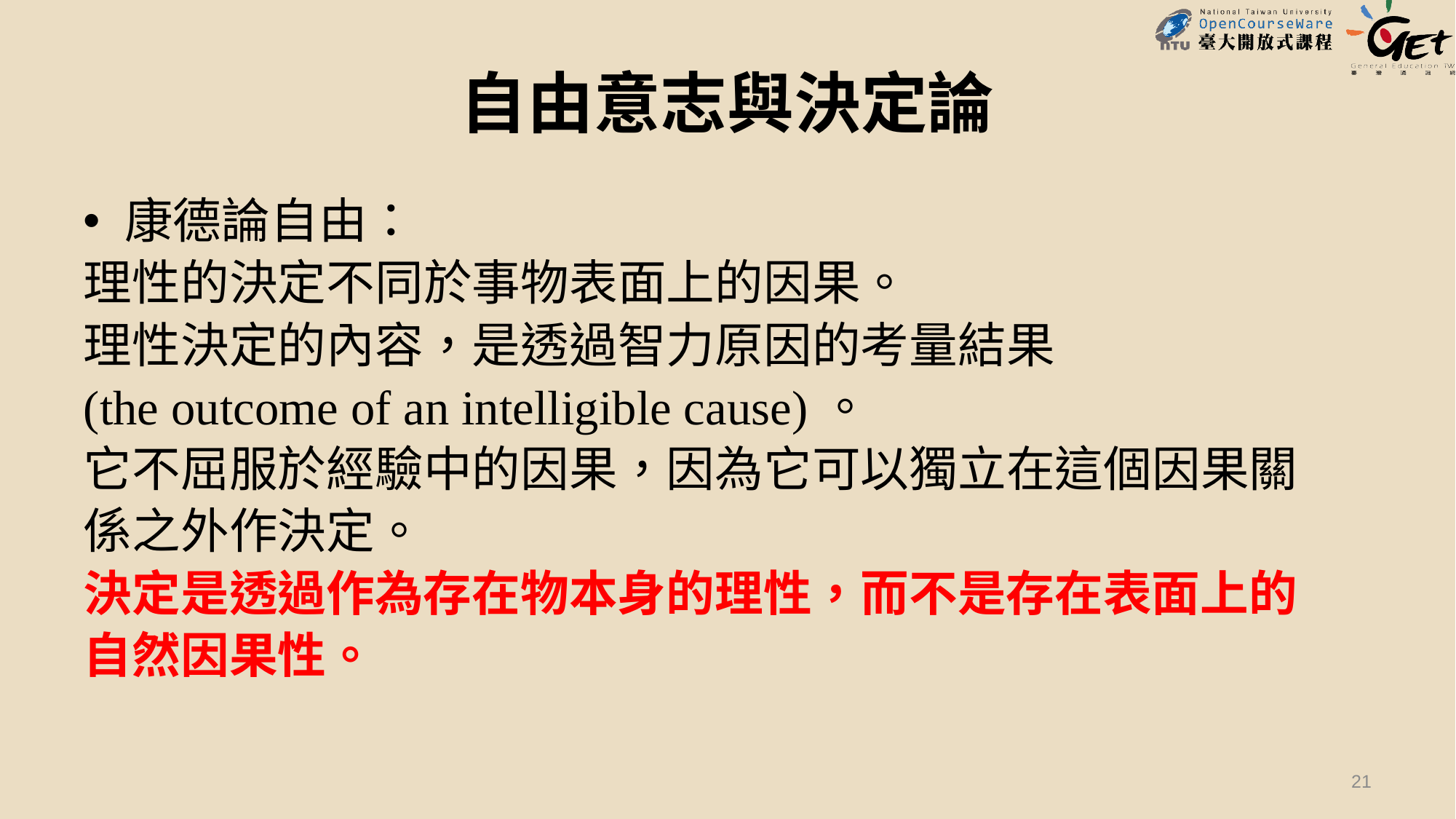

# 自由意志與決定論
康德論自由：
理性的決定不同於事物表面上的因果。
理性決定的內容，是透過智力原因的考量結果
(the outcome of an intelligible cause)。
它不屈服於經驗中的因果，因為它可以獨立在這個因果關
係之外作決定。
決定是透過作為存在物本身的理性，而不是存在表面上的
自然因果性。
21